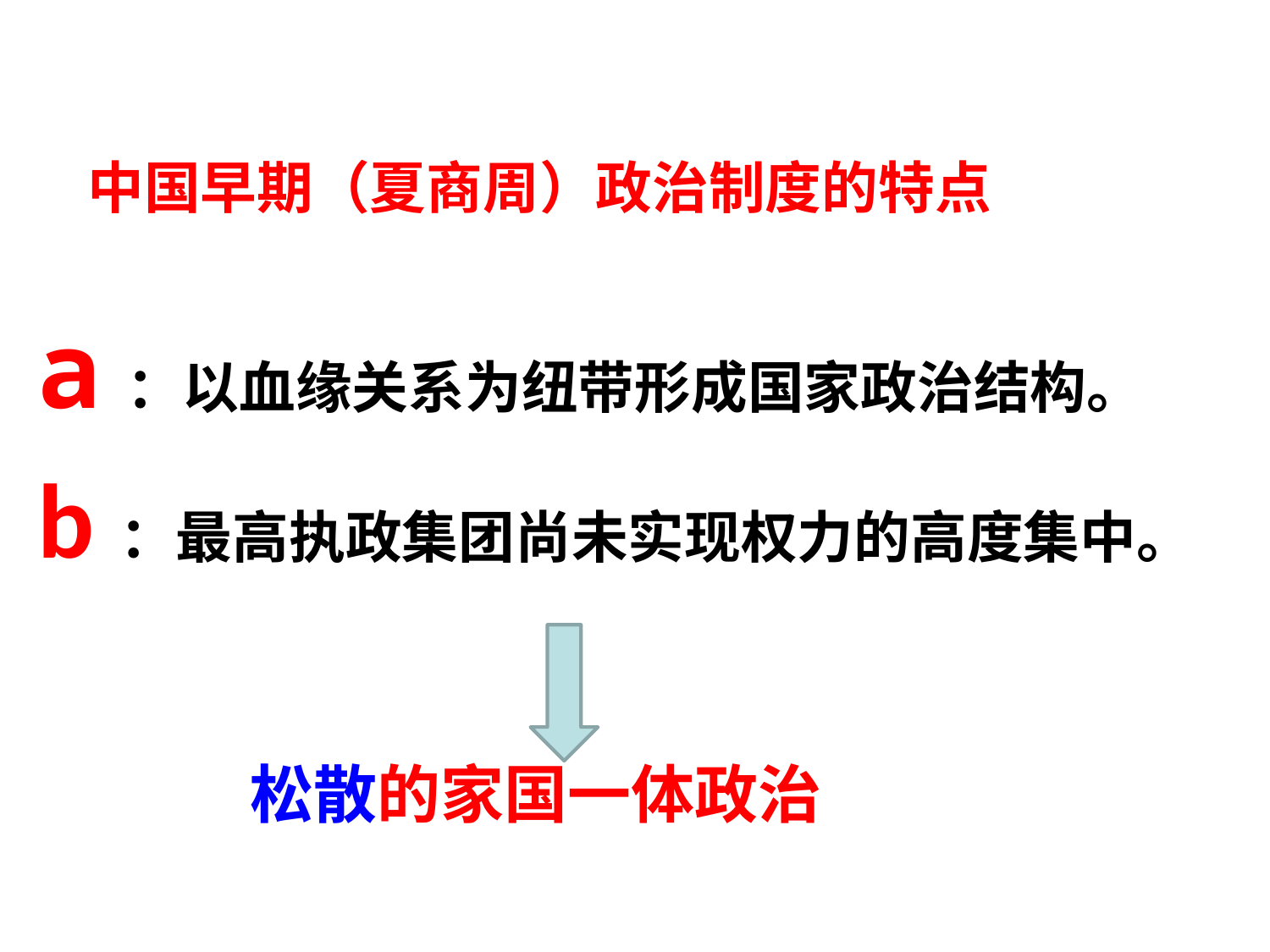

中国早期（夏商周）政治制度的特点
a：以血缘关系为纽带形成国家政治结构。
b：最高执政集团尚未实现权力的高度集中。

松散的家国一体政治